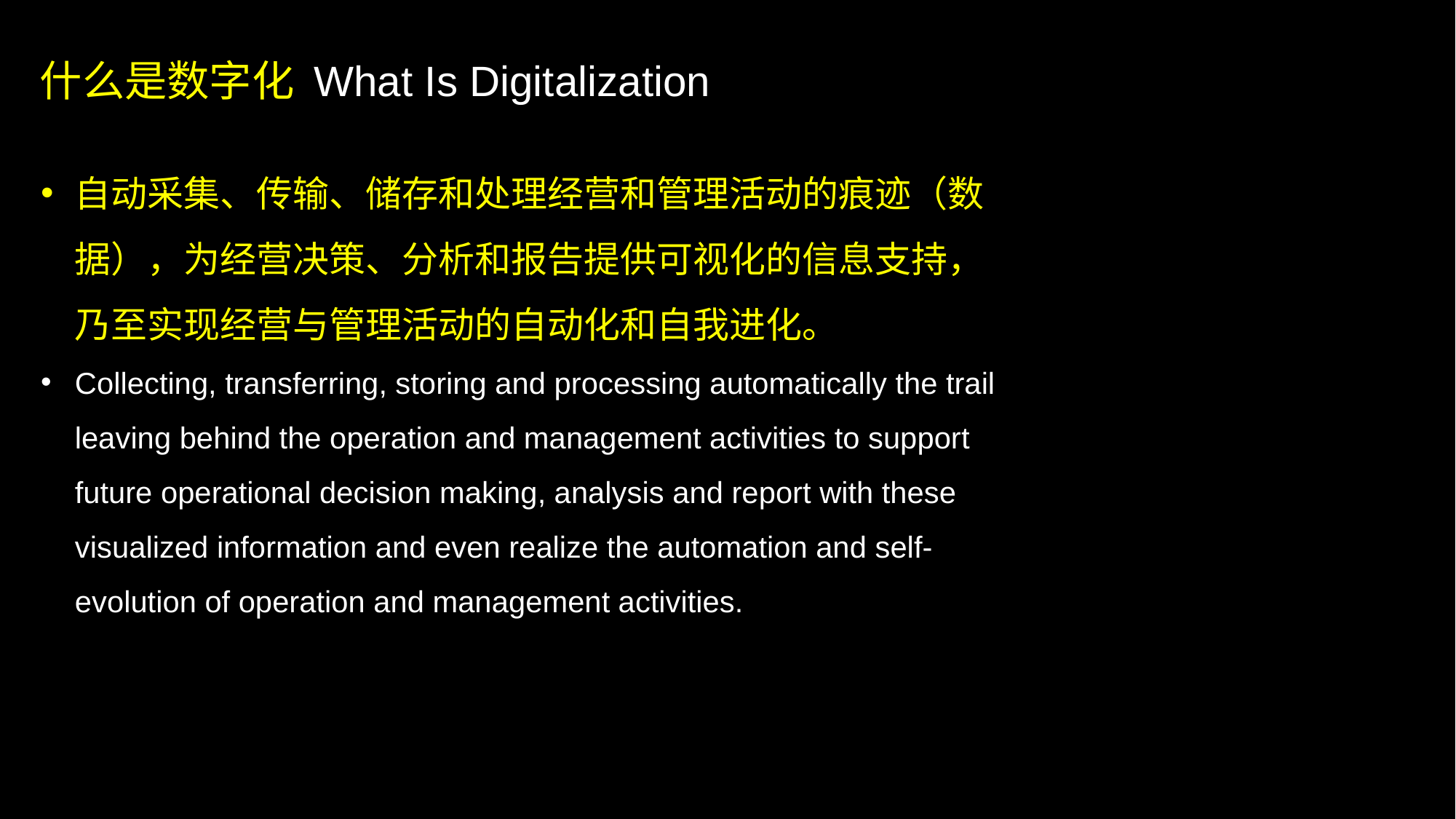

什么是数字化 What Is Digitalization
自动采集、传输、储存和处理经营和管理活动的痕迹（数据），为经营决策、分析和报告提供可视化的信息支持，乃至实现经营与管理活动的自动化和自我进化。
Collecting, transferring, storing and processing automatically the trail leaving behind the operation and management activities to support future operational decision making, analysis and report with these visualized information and even realize the automation and self-evolution of operation and management activities.